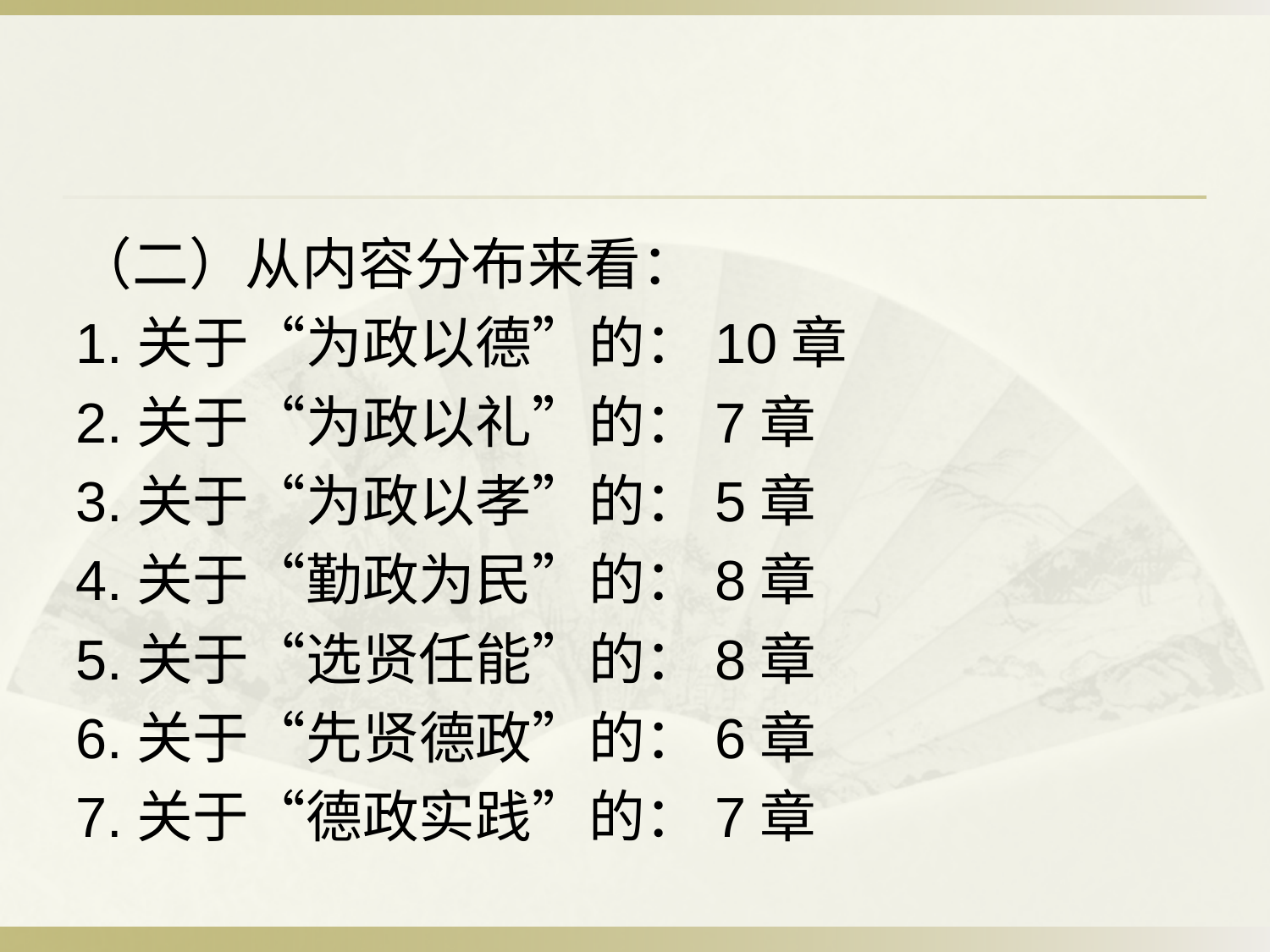

#
（二）从内容分布来看：
1.关于“为政以德”的：10章
2.关于“为政以礼”的：7章
3.关于“为政以孝”的：5章
4.关于“勤政为民”的：8章
5.关于“选贤任能”的：8章
6.关于“先贤德政”的：6章
7.关于“德政实践”的：7章